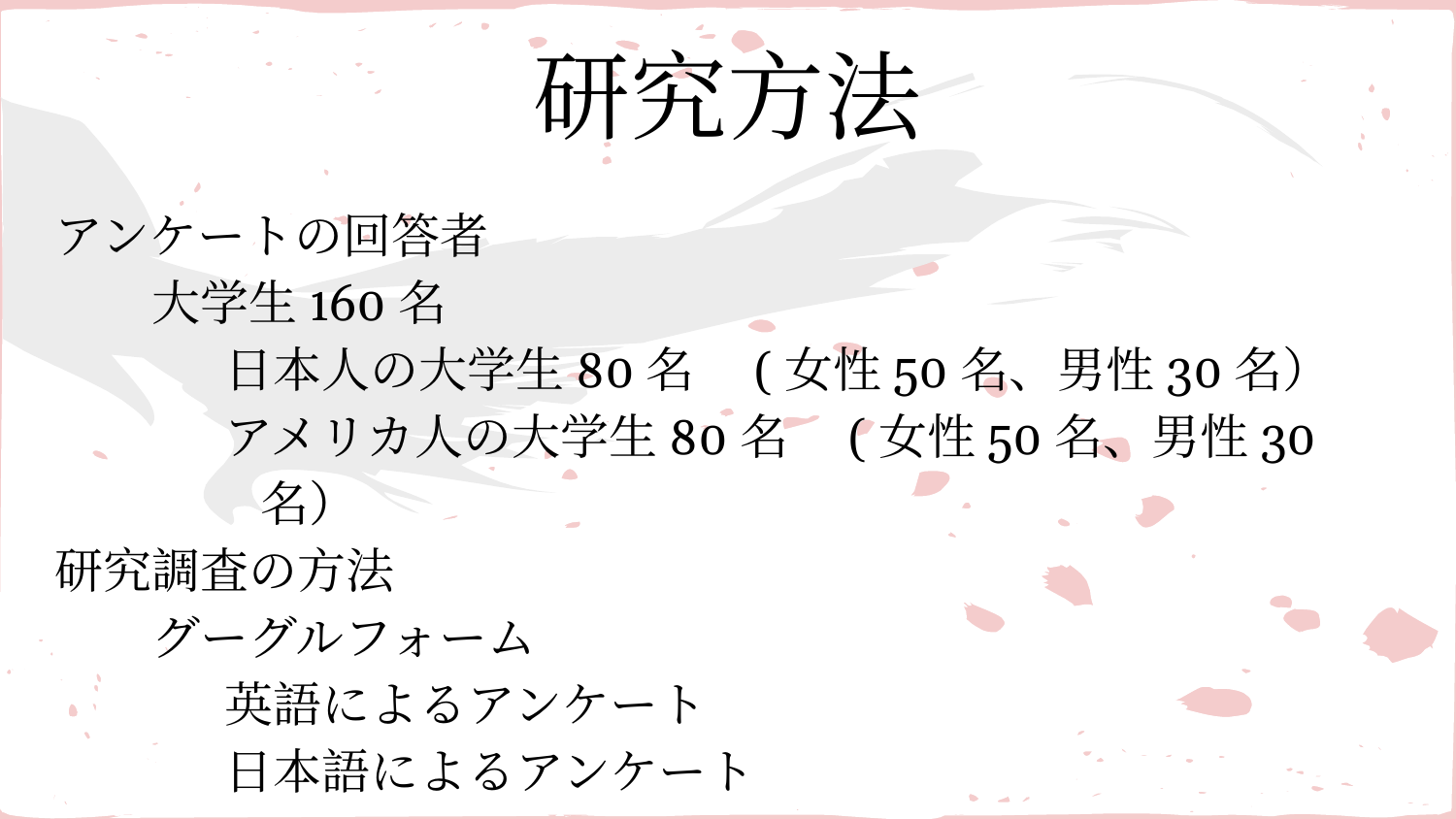

# 研究方法
アンケートの回答者
大学生160名
日本人の大学生 80名　(女性50名、男性30名）
アメリカ人の大学生80名　(女性50名、男性30名）
研究調査の方法
グーグルフォーム
英語によるアンケート
日本語によるアンケート